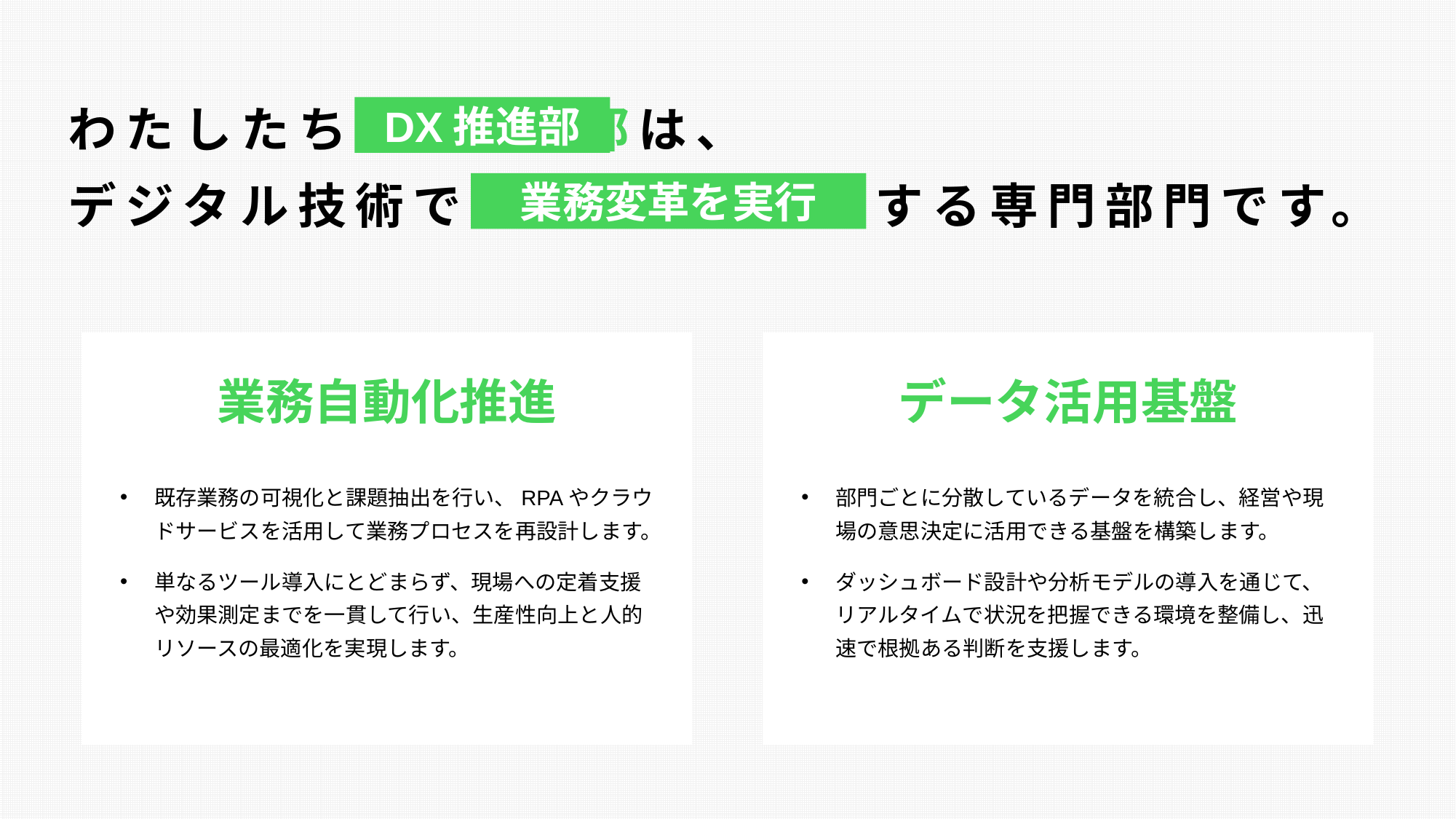

わたしたちDX推進部は、
デジタル技術で業務変革を実行する専門部門です。
DX推進部
業務変革を実行

業務自動化推進
既存業務の可視化と課題抽出を行い、RPAやクラウドサービスを活用して業務プロセスを再設計します。
単なるツール導入にとどまらず、現場への定着支援や効果測定までを一貫して行い、生産性向上と人的リソースの最適化を実現します。

データ活用基盤
部門ごとに分散しているデータを統合し、経営や現場の意思決定に活用できる基盤を構築します。
ダッシュボード設計や分析モデルの導入を通じて、リアルタイムで状況を把握できる環境を整備し、迅速で根拠ある判断を支援します。